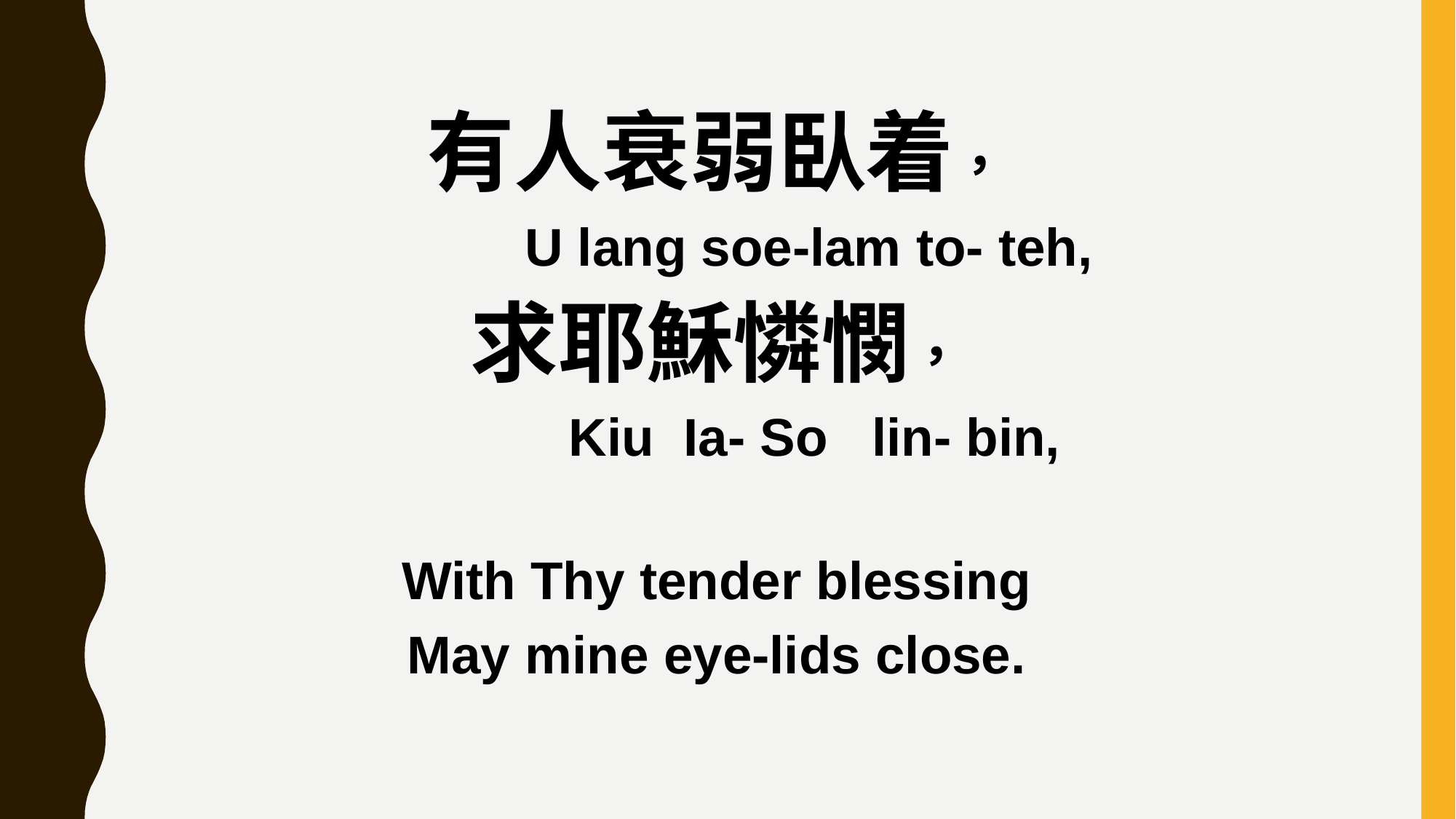

有人衰弱臥着，
                        U lang soe-lam to- teh,
求耶穌憐憫，
                           Kiu  Ia- So   lin- bin,

With Thy tender blessing
May mine eye-lids close.